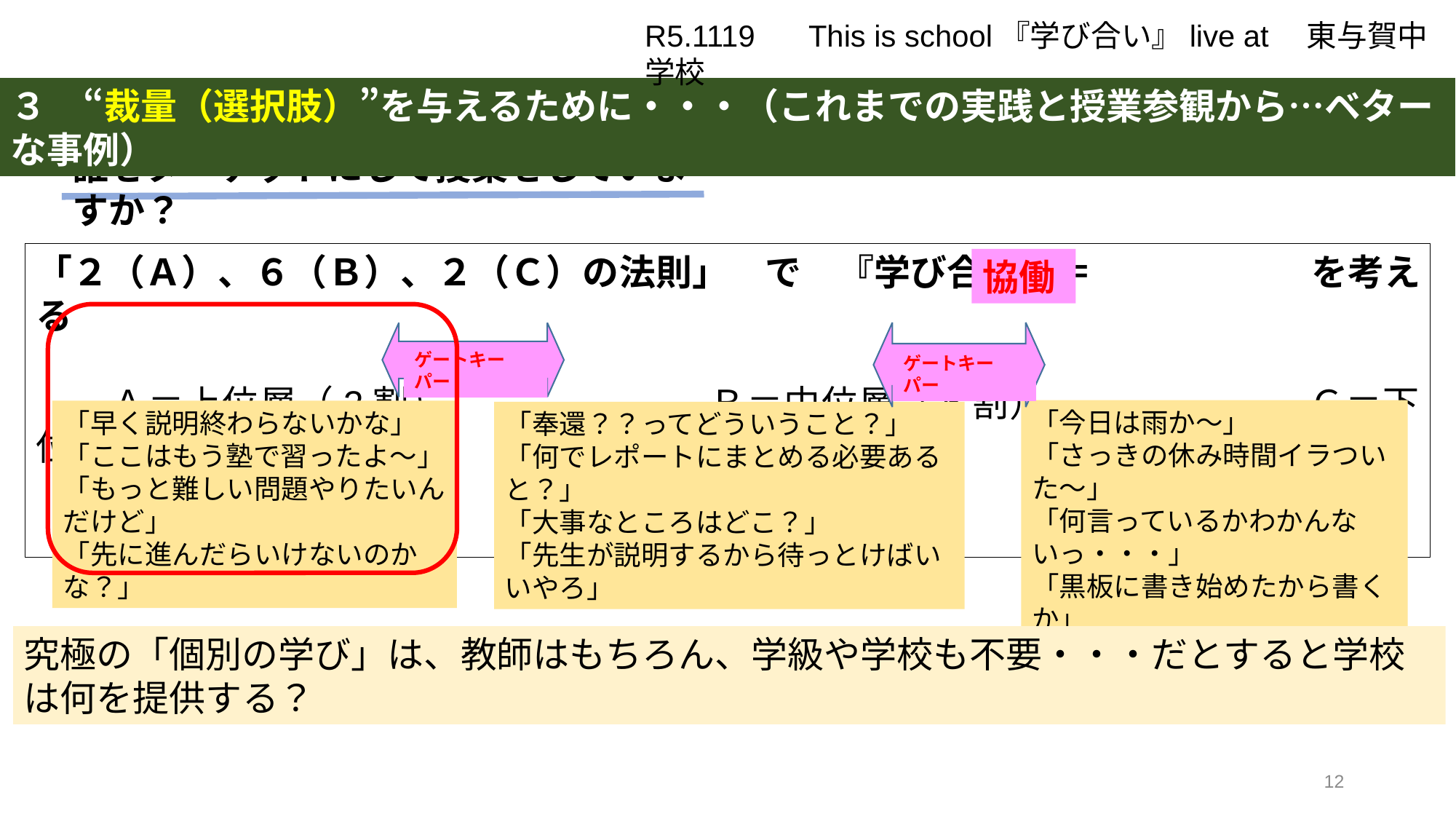

R5.1119 　This is school『学び合い』live at　東与賀中学校
３　“裁量（選択肢）”を与えるために・・・（これまでの実践と授業参観から…ベターな事例）
誰をターゲットにして授業をしていますか？
「２（Ａ）、６（Ｂ）、２（Ｃ）の法則」　で　『学び合い』＝　　　　　　を考える

　　Ａ＝上位層（2割）　　　　　　　Ｂ＝中位層（6割）　　　　　　　Ｃ＝下位層（2割）

協働

ゲートキーパー

ゲートキーパー
「今日は雨か～」
「さっきの休み時間イラついた～」
「何言っているかわかんないっ・・・」
「黒板に書き始めたから書くか」
「早く説明終わらないかな」
「ここはもう塾で習ったよ～」
「もっと難しい問題やりたいんだけど」
「先に進んだらいけないのかな？」
「奉還？？ってどういうこと？」
「何でレポートにまとめる必要あると？」
「大事なところはどこ？」
「先生が説明するから待っとけばいいやろ」
究極の「個別の学び」は、教師はもちろん、学級や学校も不要・・・だとすると学校は何を提供する？
12